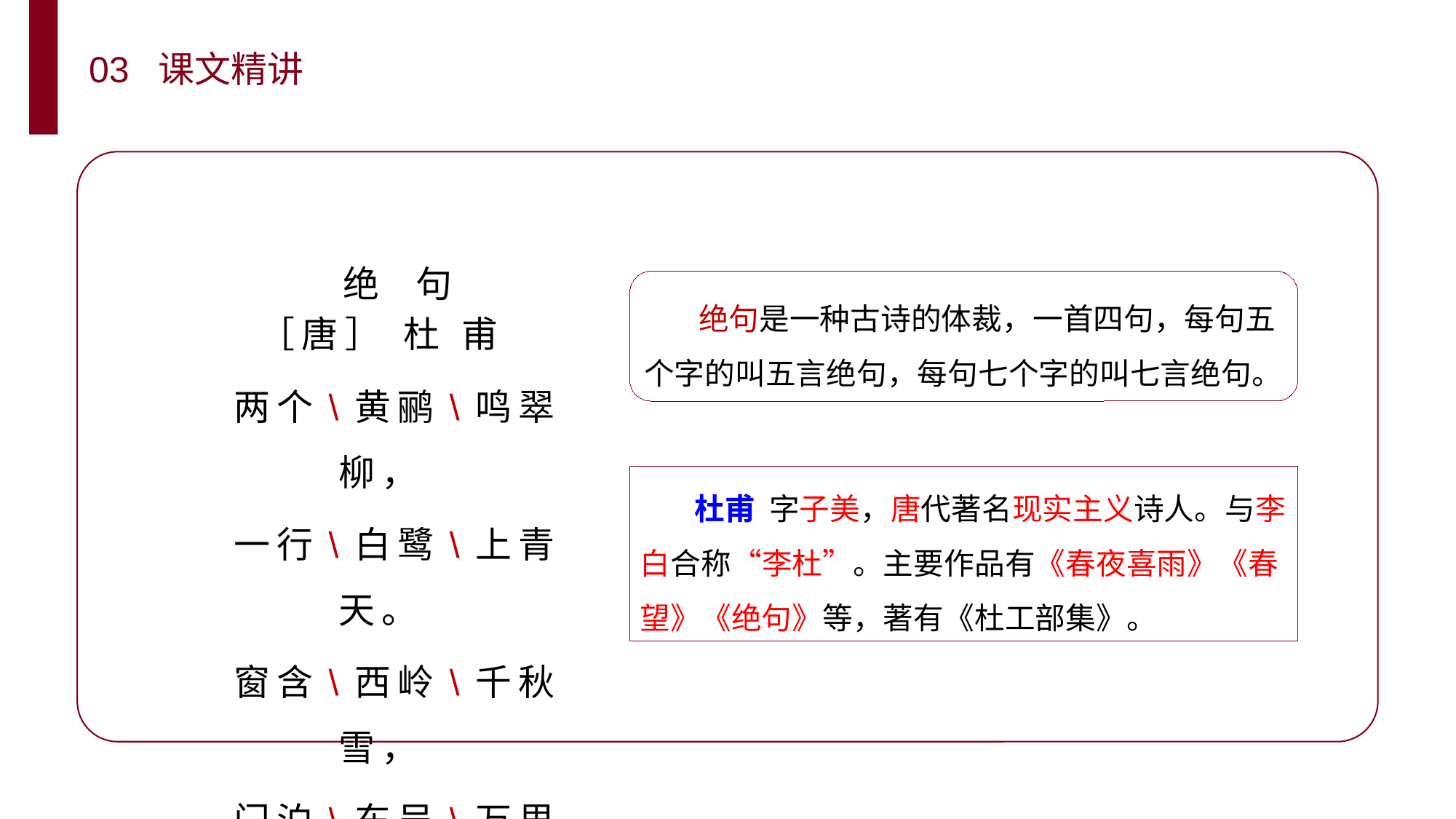

03  课文精讲
  绝  句
［唐］ 杜 甫
  两个\黄鹂\鸣翠柳，
  一行\白鹭\上青天。
  窗含\西岭\千秋雪，
  门泊\东吴\万里船。
       绝句是一种古诗的体裁，一首四句，每句五个字的叫五言绝句，每句七个字的叫七言绝句。
       杜甫  字子美，唐代著名现实主义诗人。与李白合称“李杜”。主要作品有《春夜喜雨》《春望》《绝句》等，著有《杜工部集》。